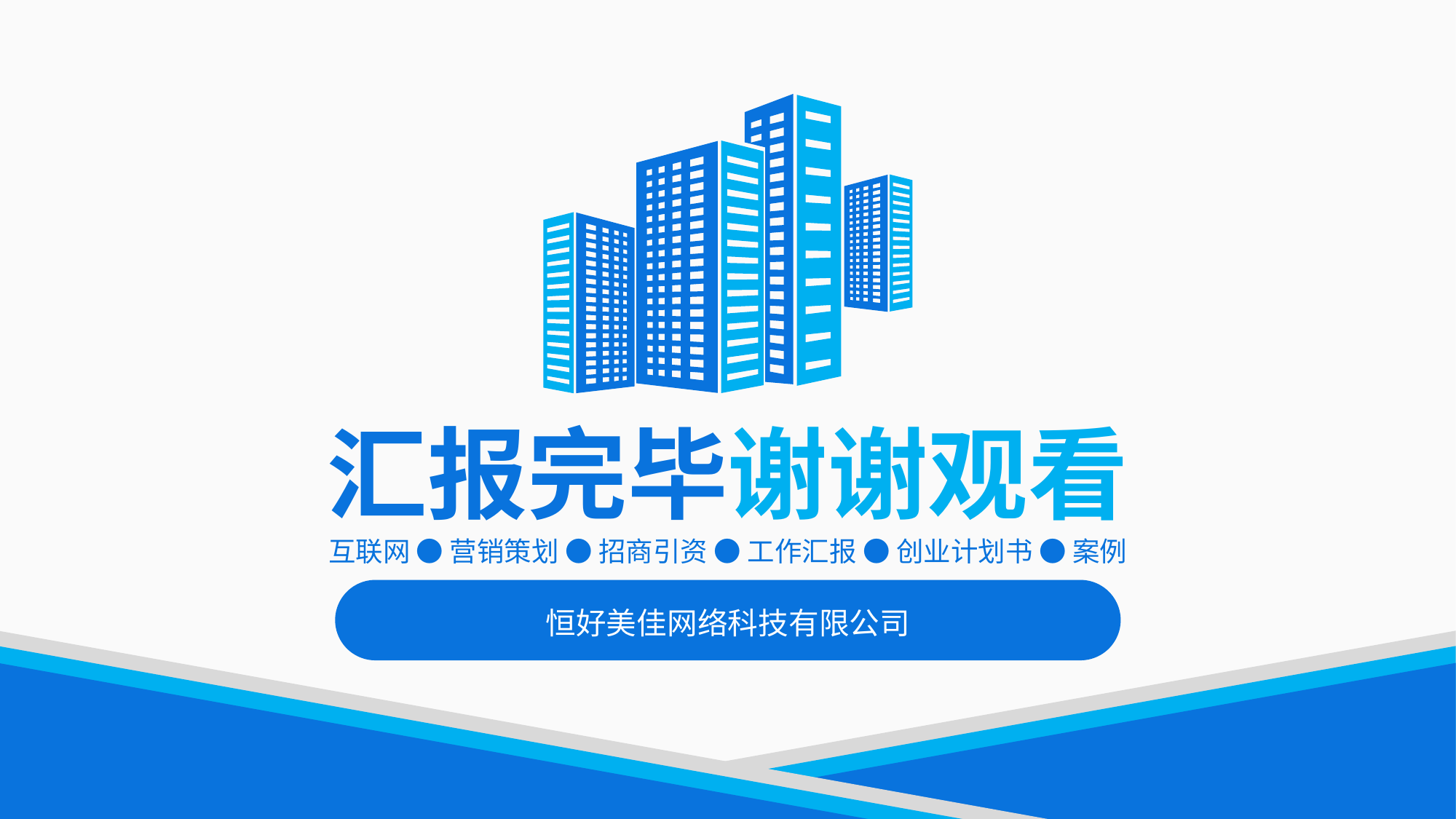

汇报完毕谢谢观看
互联网 ● 营销策划 ● 招商引资 ● 工作汇报 ● 创业计划书 ● 案例

恒好美佳网络科技有限公司